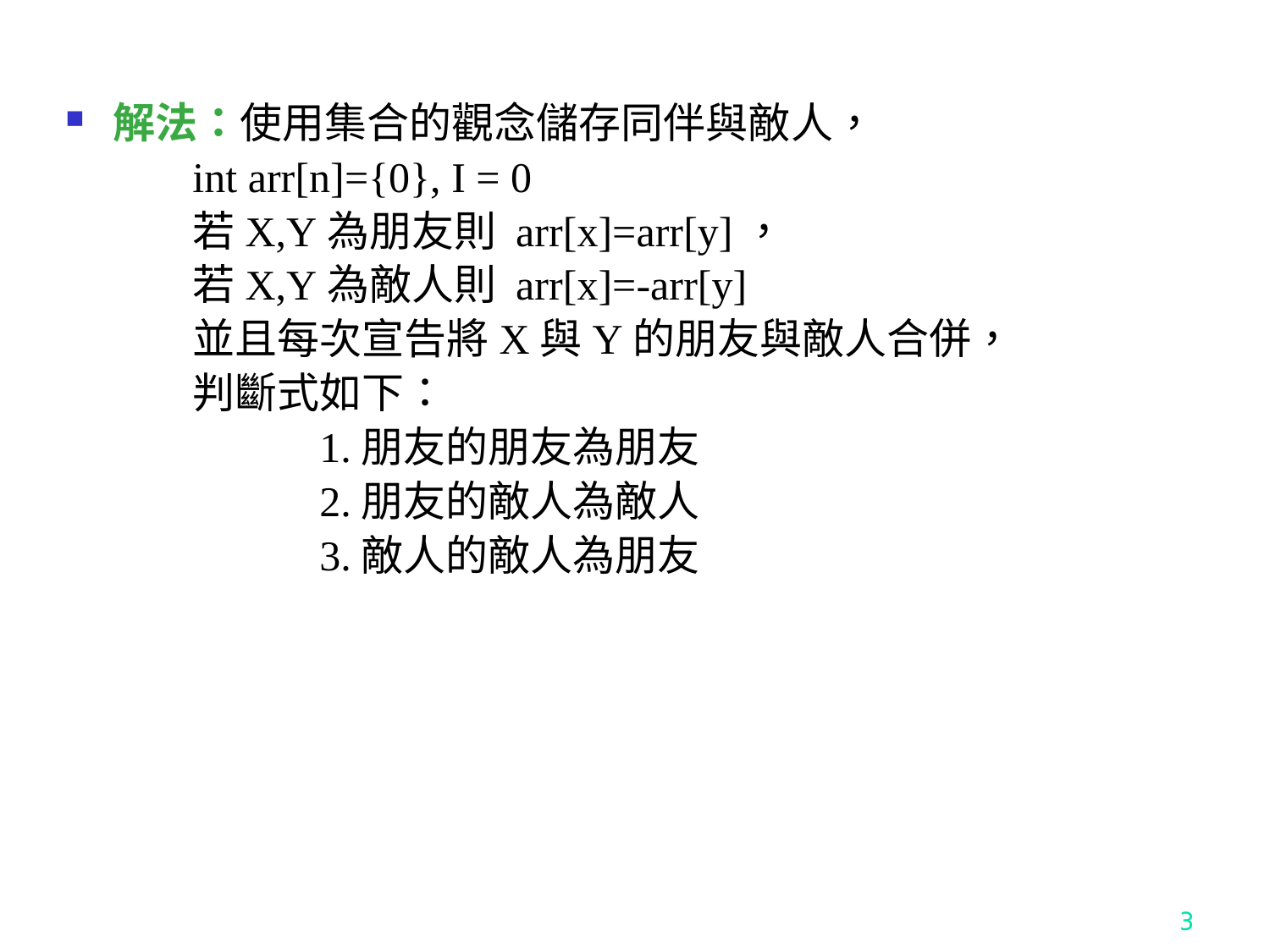

解法：使用集合的觀念儲存同伴與敵人，
	int arr[n]={0}, I = 0
	若X,Y為朋友則 arr[x]=arr[y]，
	若X,Y為敵人則 arr[x]=-arr[y]
	並且每次宣告將X與Y的朋友與敵人合併，
	判斷式如下：
		1.朋友的朋友為朋友
		2.朋友的敵人為敵人
		3.敵人的敵人為朋友

3